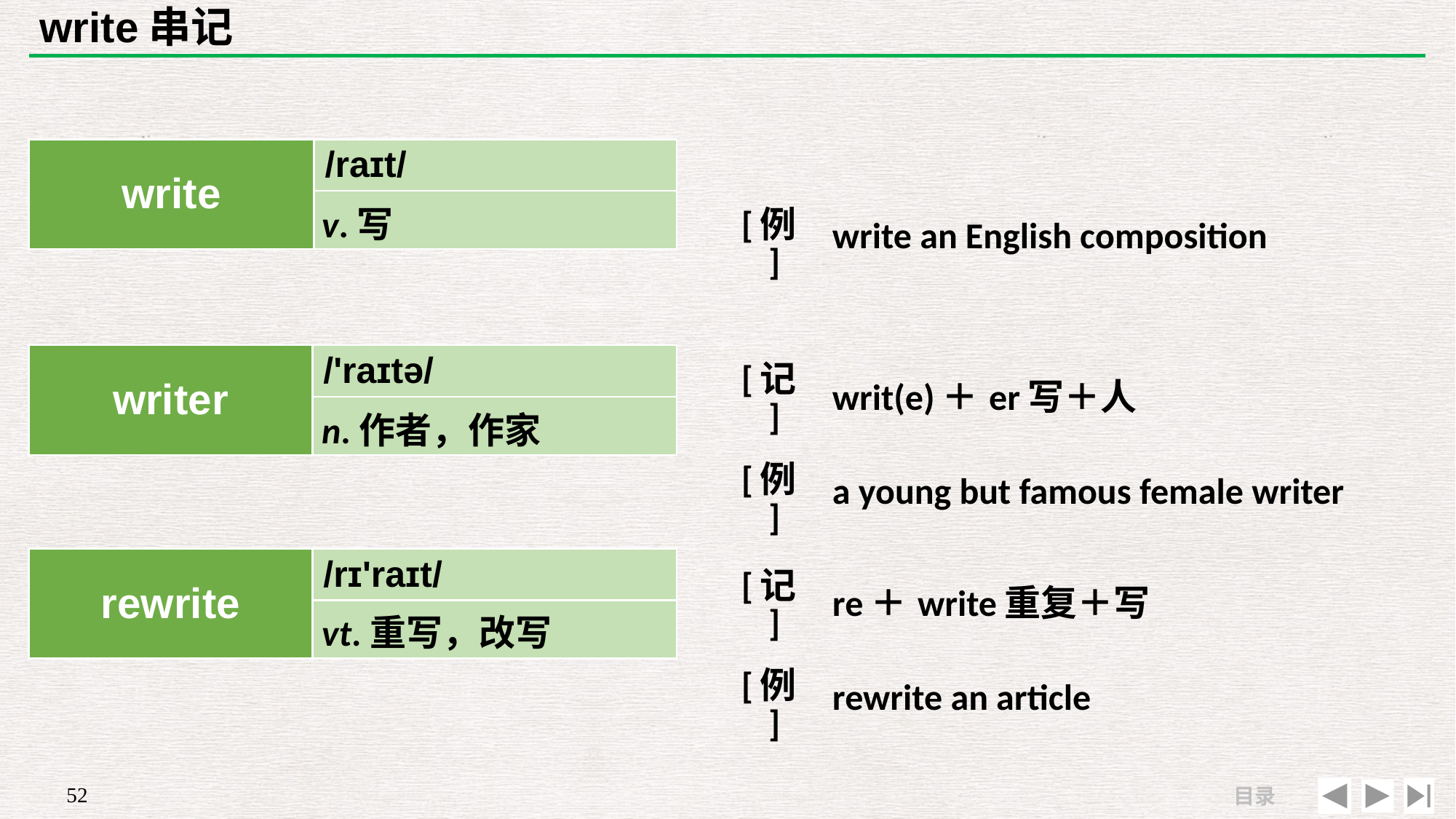

# write串记

| write | /raɪt/ |
| --- | --- |
|  |  |
|  |  |
| --- | --- |
| [例] | write an English composition |
v.写
| [记] | writ(e)＋er写＋人 |
| --- | --- |
| [例] | a young but famous female writer |
| writer | /'raɪtə/ |
| --- | --- |
|  |  |
n.作者，作家
| rewrite | /rɪ'raɪt/ |
| --- | --- |
|  |  |
| [记] | re＋write重复＋写 |
| --- | --- |
| [例] | rewrite an article |
vt.重写，改写